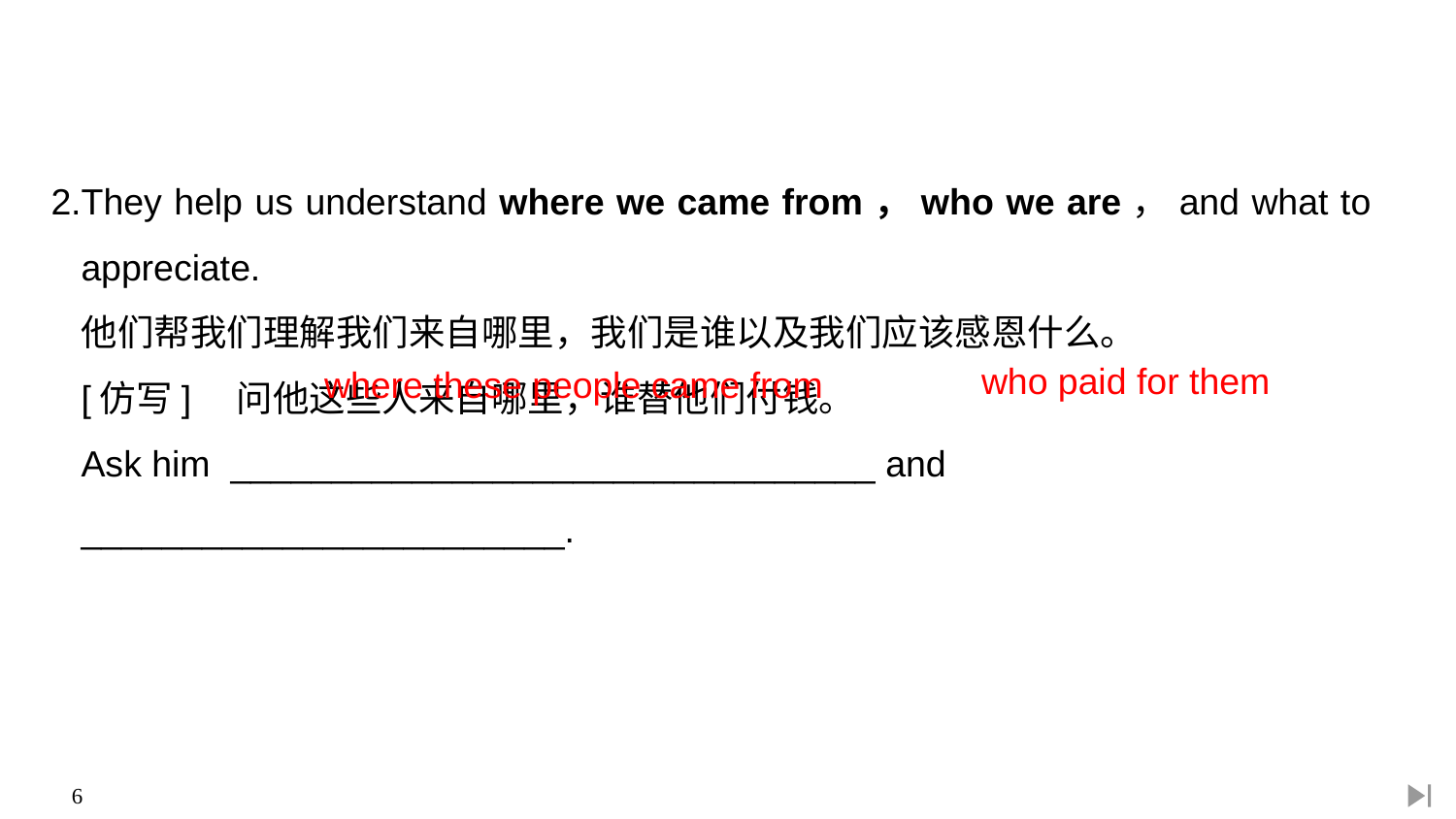

2.They help us understand where we came from，who we are，and what to appreciate.
	他们帮我们理解我们来自哪里，我们是谁以及我们应该感恩什么。
	[仿写]　问他这些人来自哪里，谁替他们付钱。
	Ask him  ________________________________ and  ________________________.
who paid for them
where these people came from